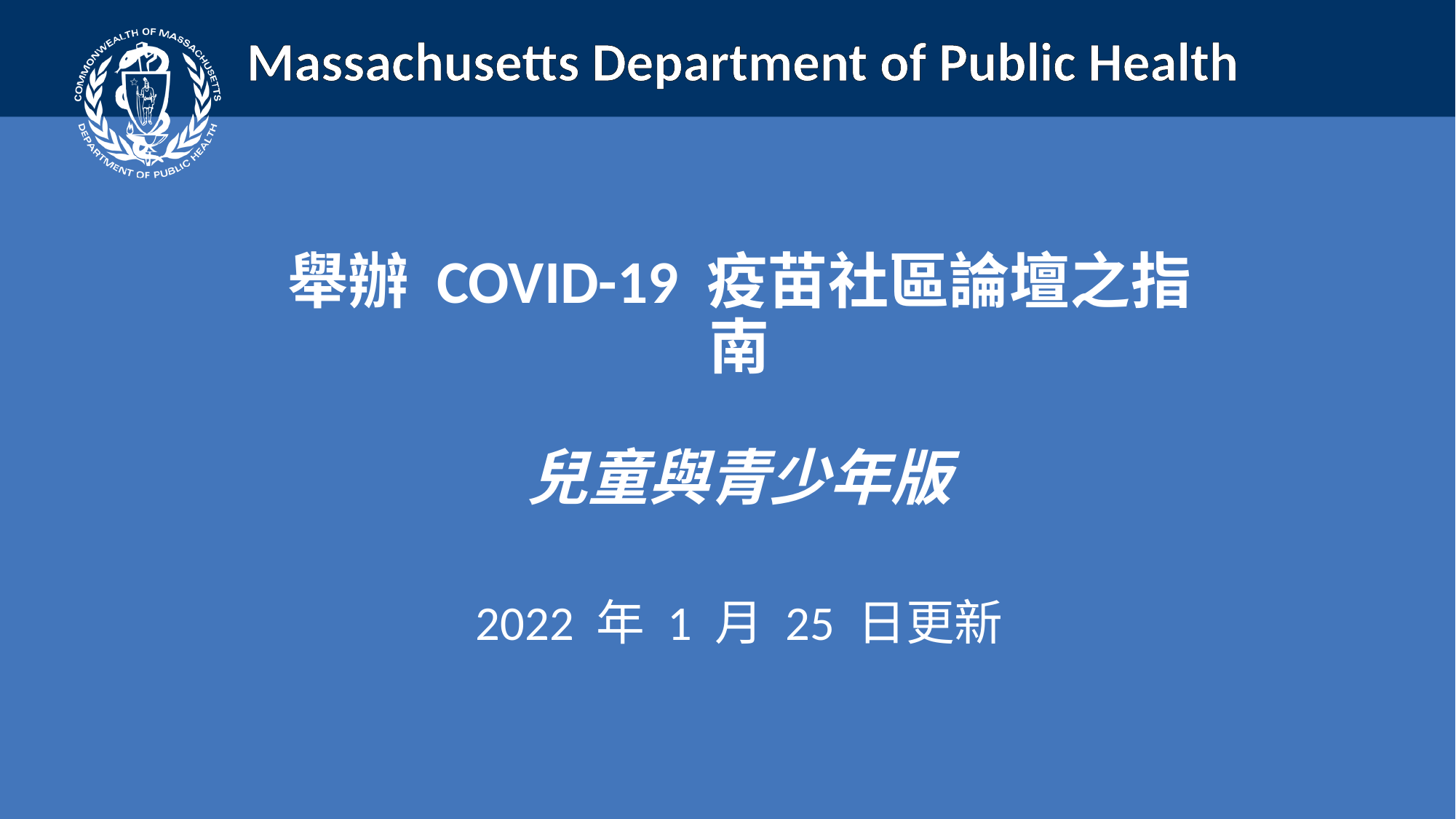

舉辦 COVID-19 疫苗社區論壇之指南

兒童與青少年版
2022 年 1 月 25 日更新